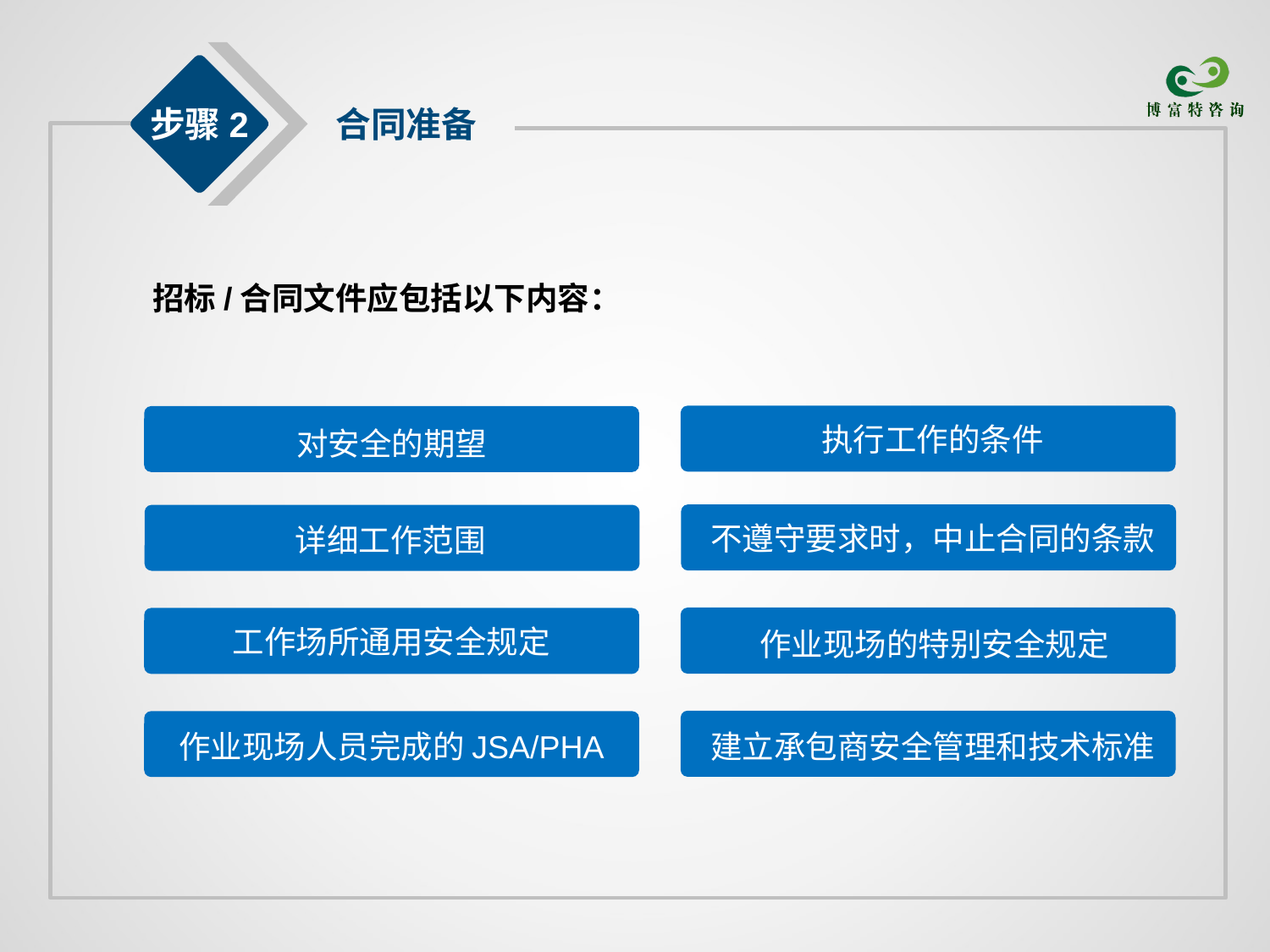

合同准备
步骤2

# 招标/合同文件应包括以下内容：

执行工作的条件
对安全的期望

不遵守要求时，中止合同的条款
详细工作范围

工作场所通用安全规定
作业现场的特别安全规定

作业现场人员完成的JSA/PHA
建立承包商安全管理和技术标准